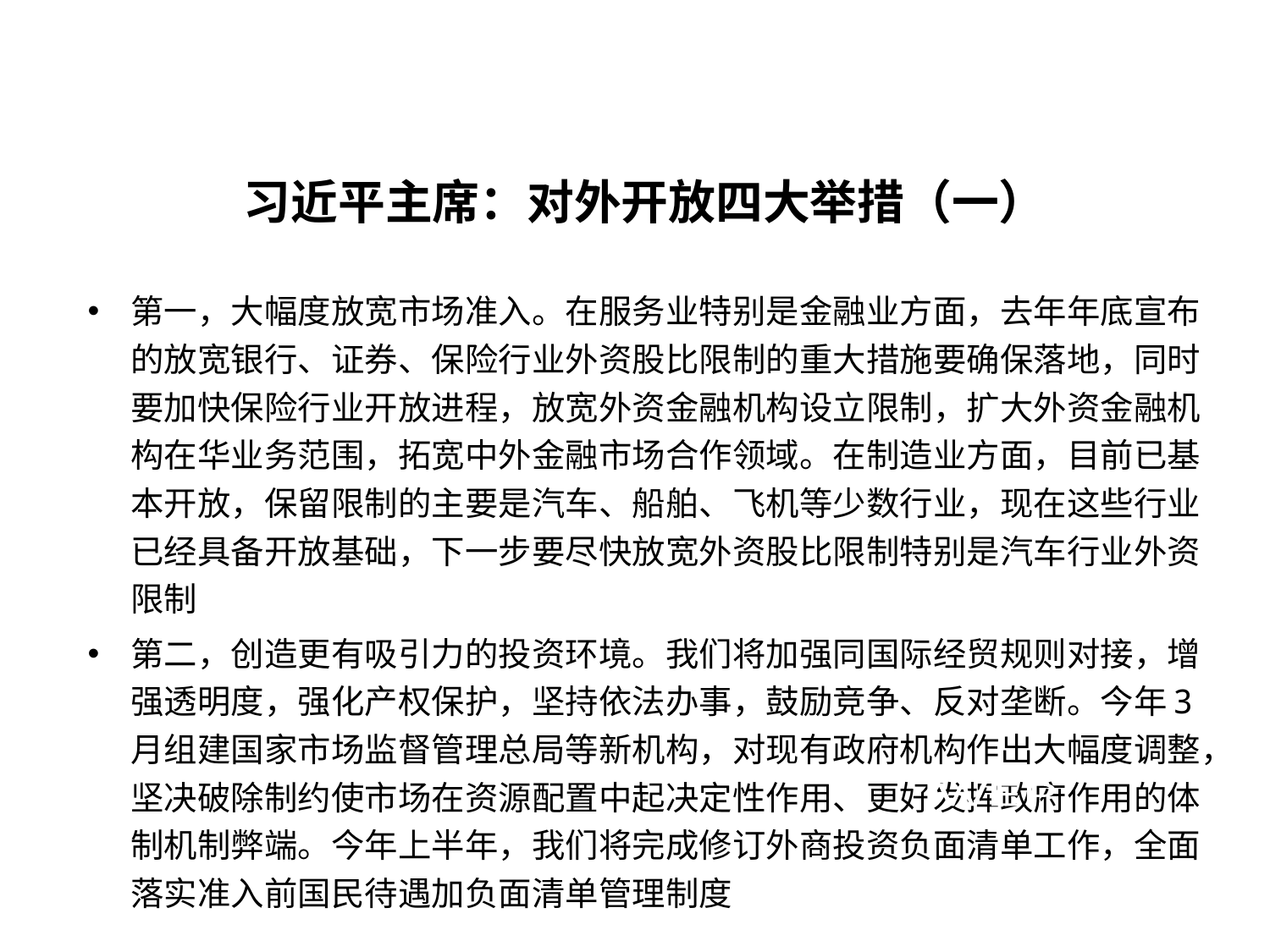

习近平主席：对外开放四大举措（一）

第一，大幅度放宽市场准入。在服务业特别是金融业方面，去年年底宣布的放宽银行、证券、保险行业外资股比限制的重大措施要确保落地，同时要加快保险行业开放进程，放宽外资金融机构设立限制，扩大外资金融机构在华业务范围，拓宽中外金融市场合作领域。在制造业方面，目前已基本开放，保留限制的主要是汽车、船舶、飞机等少数行业，现在这些行业已经具备开放基础，下一步要尽快放宽外资股比限制特别是汽车行业外资限制
第二，创造更有吸引力的投资环境。我们将加强同国际经贸规则对接，增强透明度，强化产权保护，坚持依法办事，鼓励竞争、反对垄断。今年3月组建国家市场监督管理总局等新机构，对现有政府机构作出大幅度调整，坚决破除制约使市场在资源配置中起决定性作用、更好发挥政府作用的体制机制弊端。今年上半年，我们将完成修订外商投资负面清单工作，全面落实准入前国民待遇加负面清单管理制度

IWEP